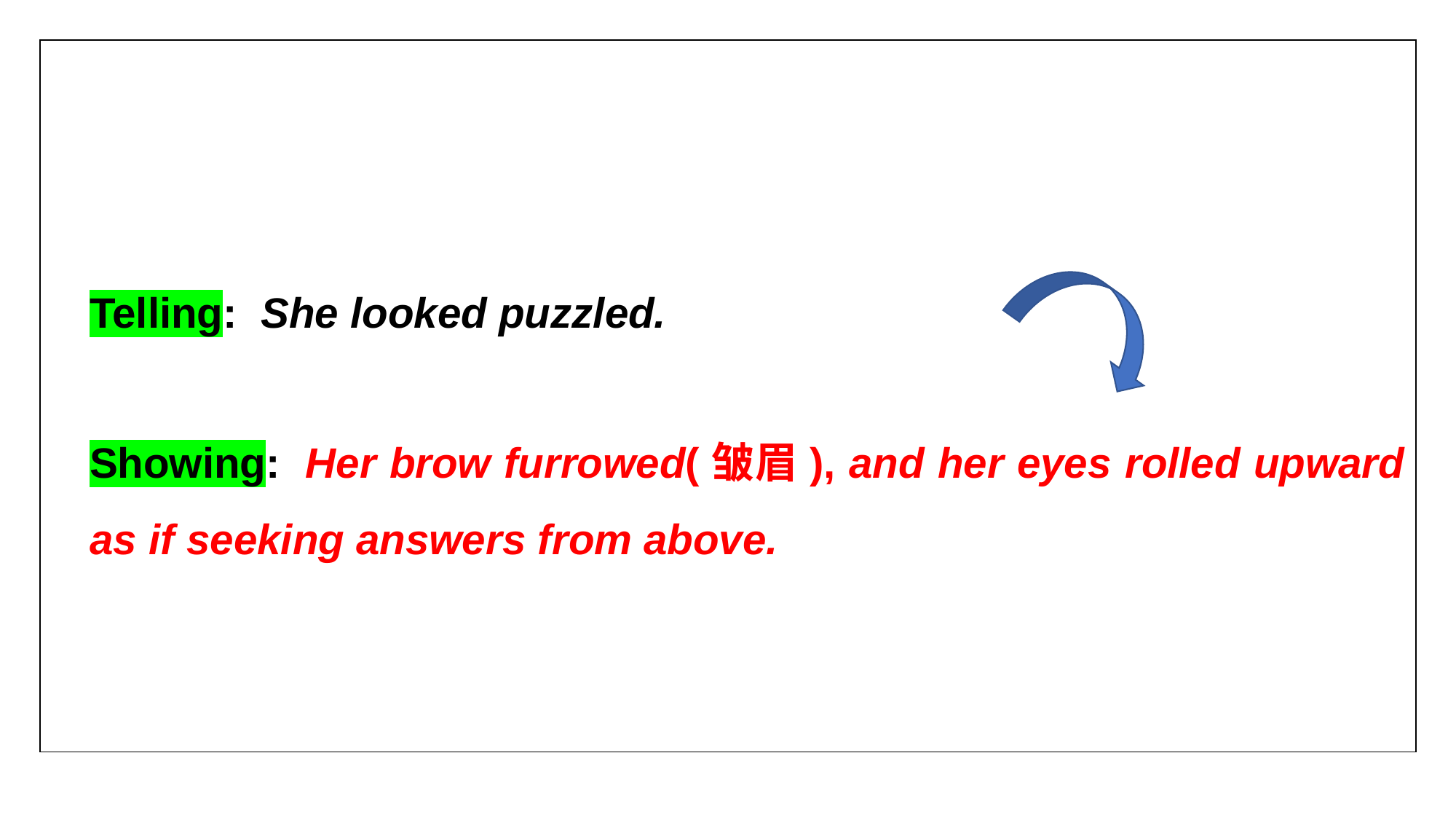

|  |
| --- |
Telling:  She looked puzzled.

Showing:  Her brow furrowed(皱眉), and her eyes rolled upward as if seeking answers from above.